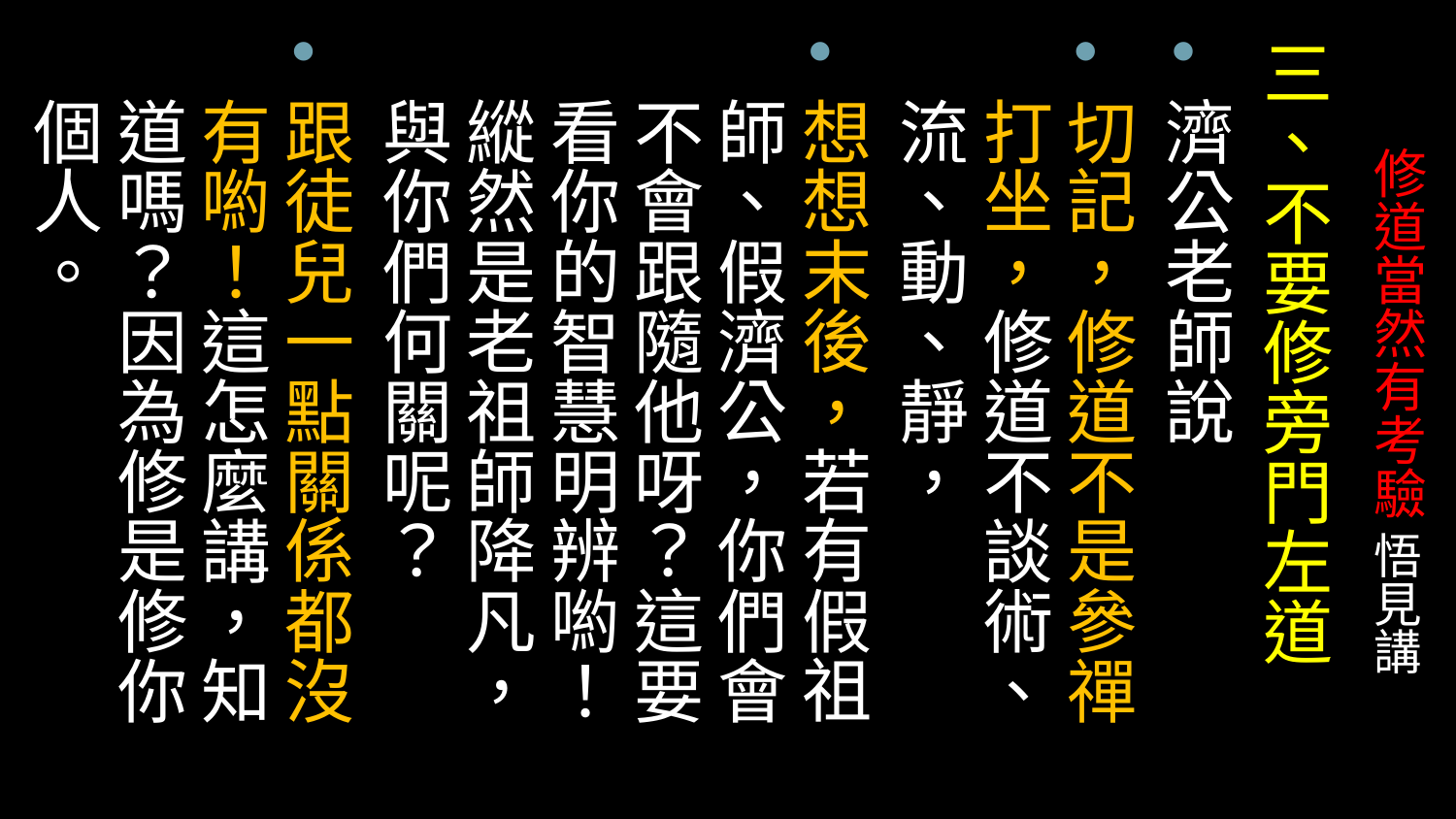

三、不要修旁門左道
濟公老師說
切記，修道不是參禪打坐，修道不談術、流、動、靜，
想想末後，若有假祖師、假濟公，你們會不會跟隨他呀？這要看你的智慧明辨喲！縱然是老祖師降凡，與你們何關呢？
跟徒兒一點關係都沒有喲！這怎麼講，知道嗎？因為修是修你個人。
# 修道當然有考驗 悟見講